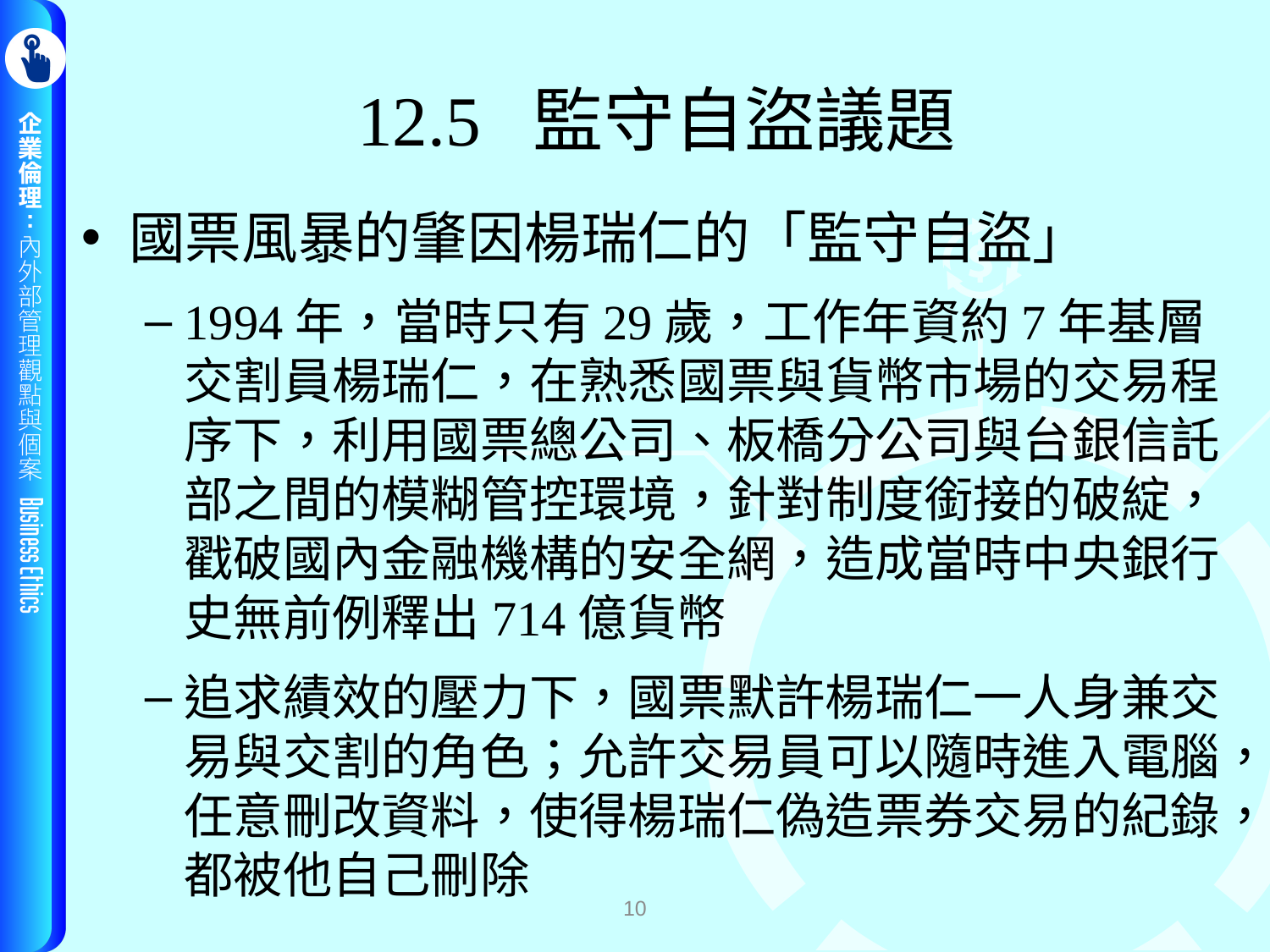

# 12.5  監守自盜議題
國票風暴的肇因楊瑞仁的「監守自盜」
1994年，當時只有29歲，工作年資約7年基層交割員楊瑞仁，在熟悉國票與貨幣市場的交易程序下，利用國票總公司、板橋分公司與台銀信託部之間的模糊管控環境，針對制度銜接的破綻，戳破國內金融機構的安全網，造成當時中央銀行史無前例釋出714億貨幣
追求績效的壓力下，國票默許楊瑞仁一人身兼交易與交割的角色；允許交易員可以隨時進入電腦，任意刪改資料，使得楊瑞仁偽造票券交易的紀錄，都被他自己刪除
10